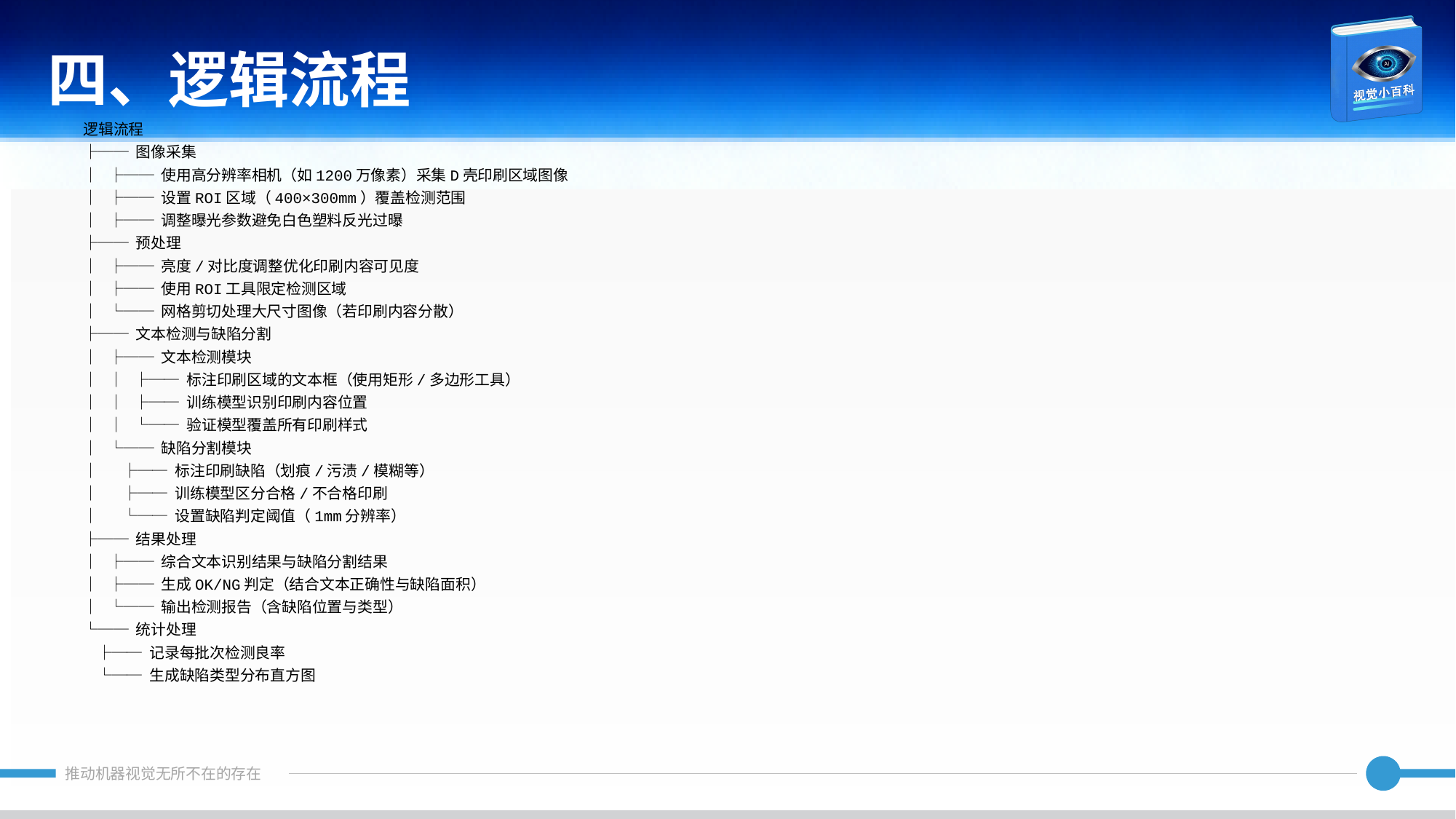

四、逻辑流程

逻辑流程
├── 图像采集
│   ├── 使用高分辨率相机（如1200万像素）采集D壳印刷区域图像
│   ├── 设置ROI区域（400×300mm）覆盖检测范围
│   ├── 调整曝光参数避免白色塑料反光过曝
├── 预处理
│   ├── 亮度/对比度调整优化印刷内容可见度
│   ├── 使用ROI工具限定检测区域
│   └── 网格剪切处理大尺寸图像（若印刷内容分散）
├── 文本检测与缺陷分割
│   ├── 文本检测模块
│   │   ├── 标注印刷区域的文本框（使用矩形/多边形工具）
│   │   ├── 训练模型识别印刷内容位置
│   │   └── 验证模型覆盖所有印刷样式
│   └── 缺陷分割模块
│       ├── 标注印刷缺陷（划痕/污渍/模糊等）
│       ├── 训练模型区分合格/不合格印刷
│       └── 设置缺陷判定阈值（1mm分辨率）
├── 结果处理
│   ├── 综合文本识别结果与缺陷分割结果
│   ├── 生成OK/NG判定（结合文本正确性与缺陷面积）
│   └── 输出检测报告（含缺陷位置与类型）
└── 统计处理
    ├── 记录每批次检测良率
    └── 生成缺陷类型分布直方图
9